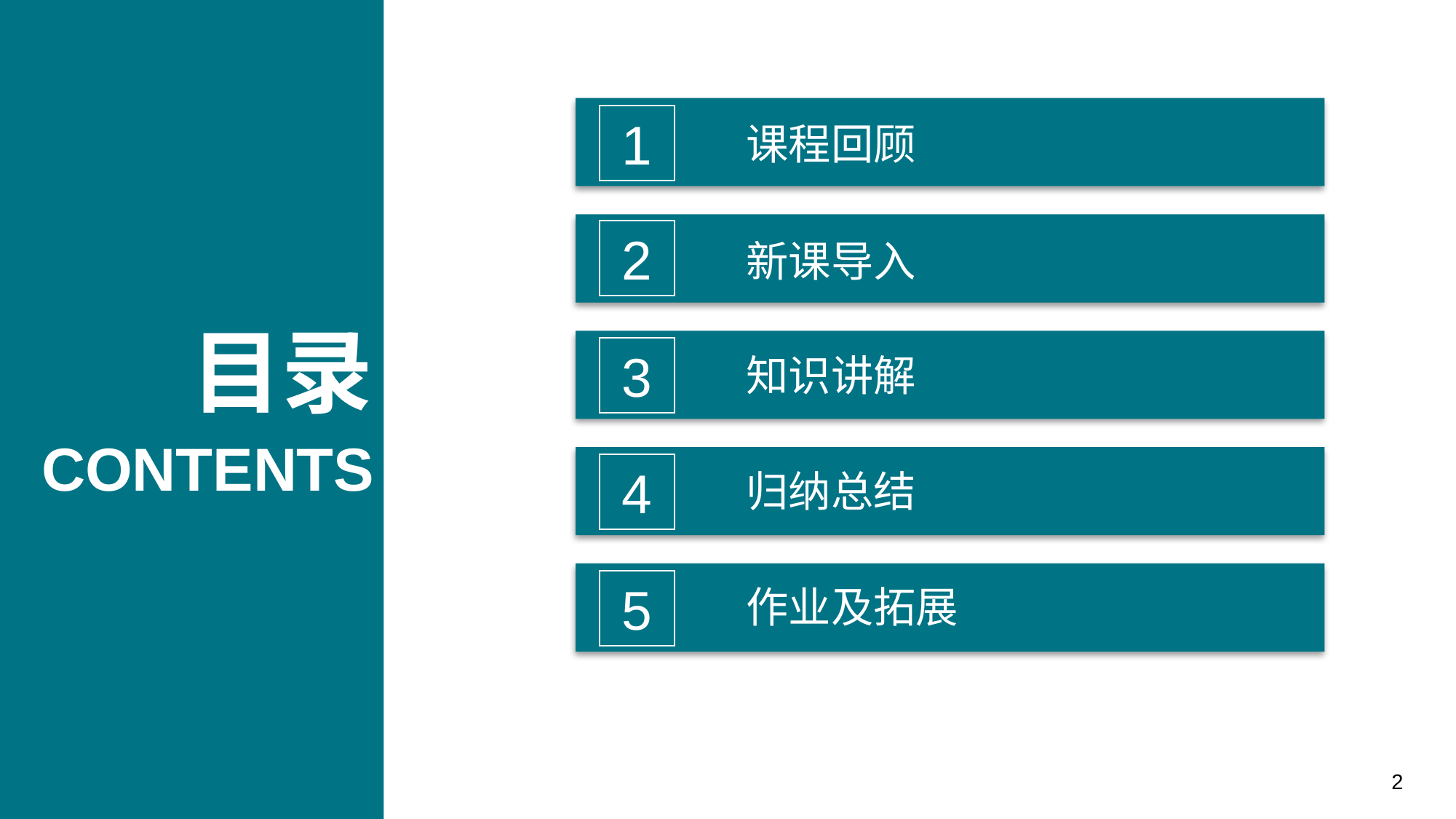

1
课程回顾

2
新课导入
目录

3
知识讲解
CONTENTS

4
归纳总结

5
作业及拓展
2